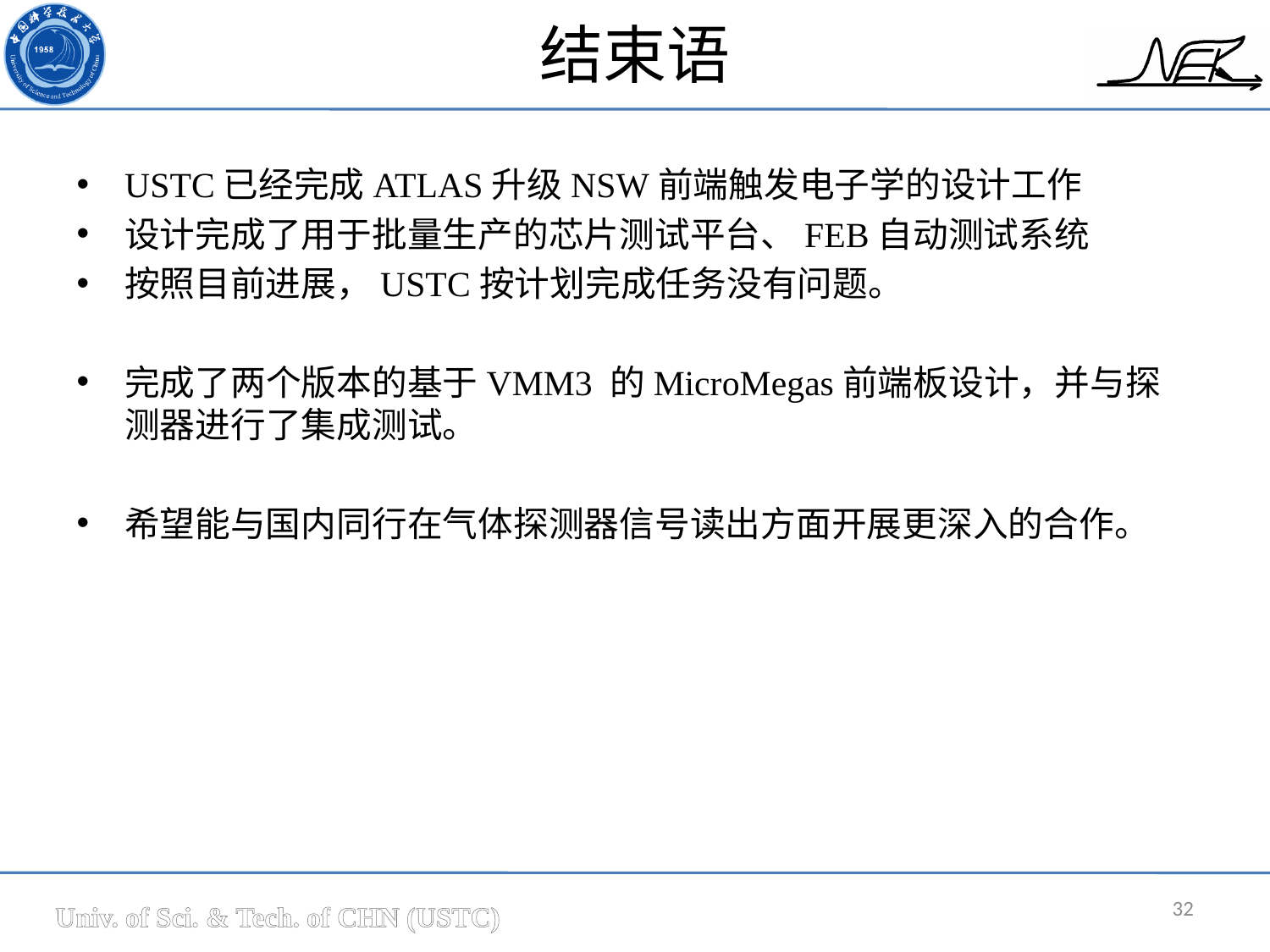

# 结束语
USTC已经完成ATLAS升级NSW前端触发电子学的设计工作
设计完成了用于批量生产的芯片测试平台、FEB自动测试系统
按照目前进展，USTC按计划完成任务没有问题。

完成了两个版本的基于VMM3 的MicroMegas前端板设计，并与探测器进行了集成测试。

希望能与国内同行在气体探测器信号读出方面开展更深入的合作。
32